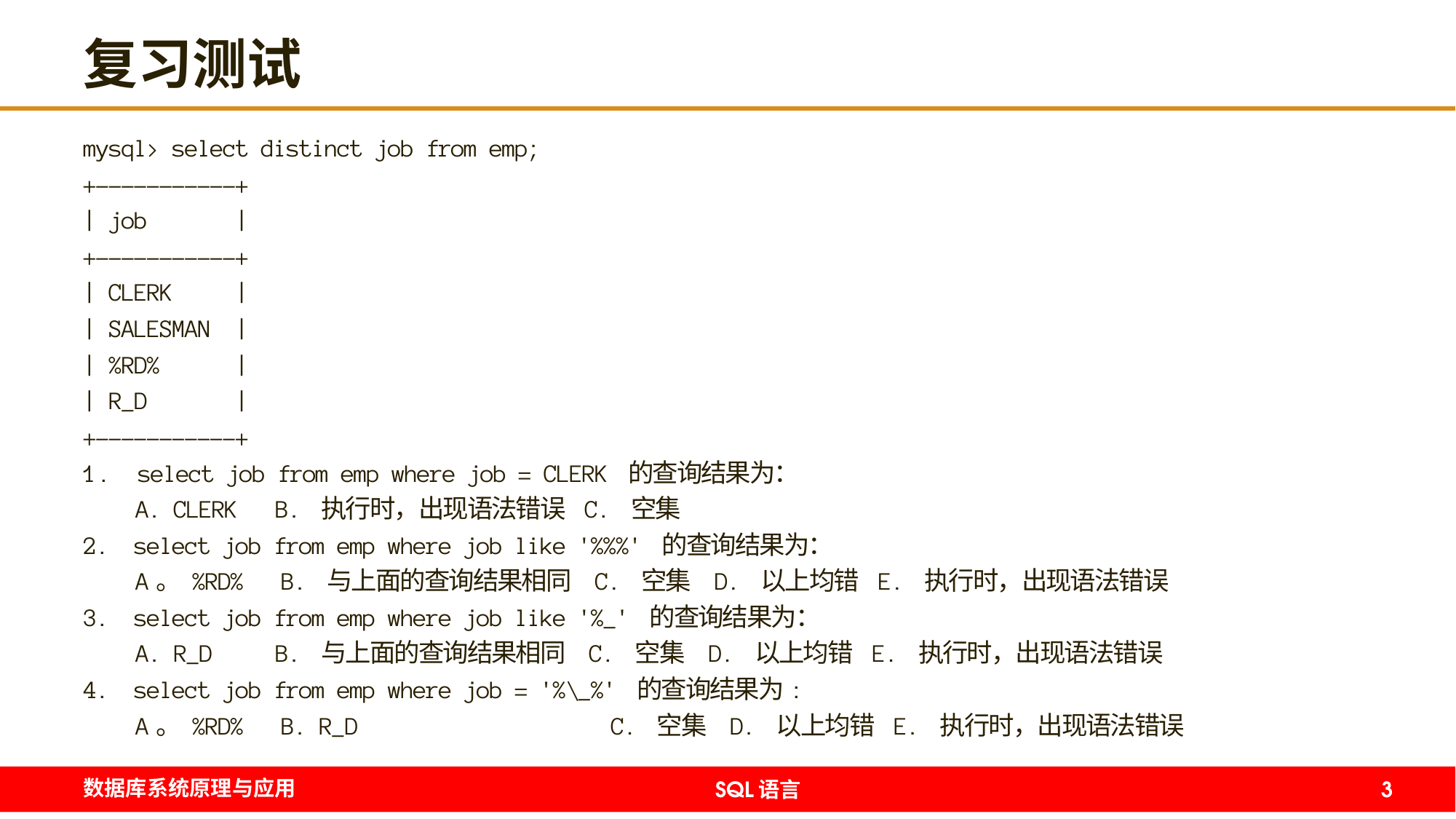

# 复习测试
mysql> select distinct job from emp;
+-----------+
| job       |
+-----------+
| CLERK     |
| SALESMAN  |
| %RD%      |
| R_D       |
+-----------+
select job from emp where job = CLERK 的查询结果为：
    A. CLERK   B. 执行时，出现语法错误   C. 空集
2.  select job from emp where job like '%%%' 的查询结果为：
    A。 %RD%   B. 与上面的查询结果相同    C. 空集    D. 以上均错   E. 执行时，出现语法错误
3.  select job from emp where job like '%_' 的查询结果为：
    A. R_D     B. 与上面的查询结果相同    C. 空集    D. 以上均错   E. 执行时，出现语法错误
4.  select job from emp where job = '%\_%' 的查询结果为:
    A。 %RD%   B. R_D                    C. 空集    D. 以上均错   E. 执行时，出现语法错误